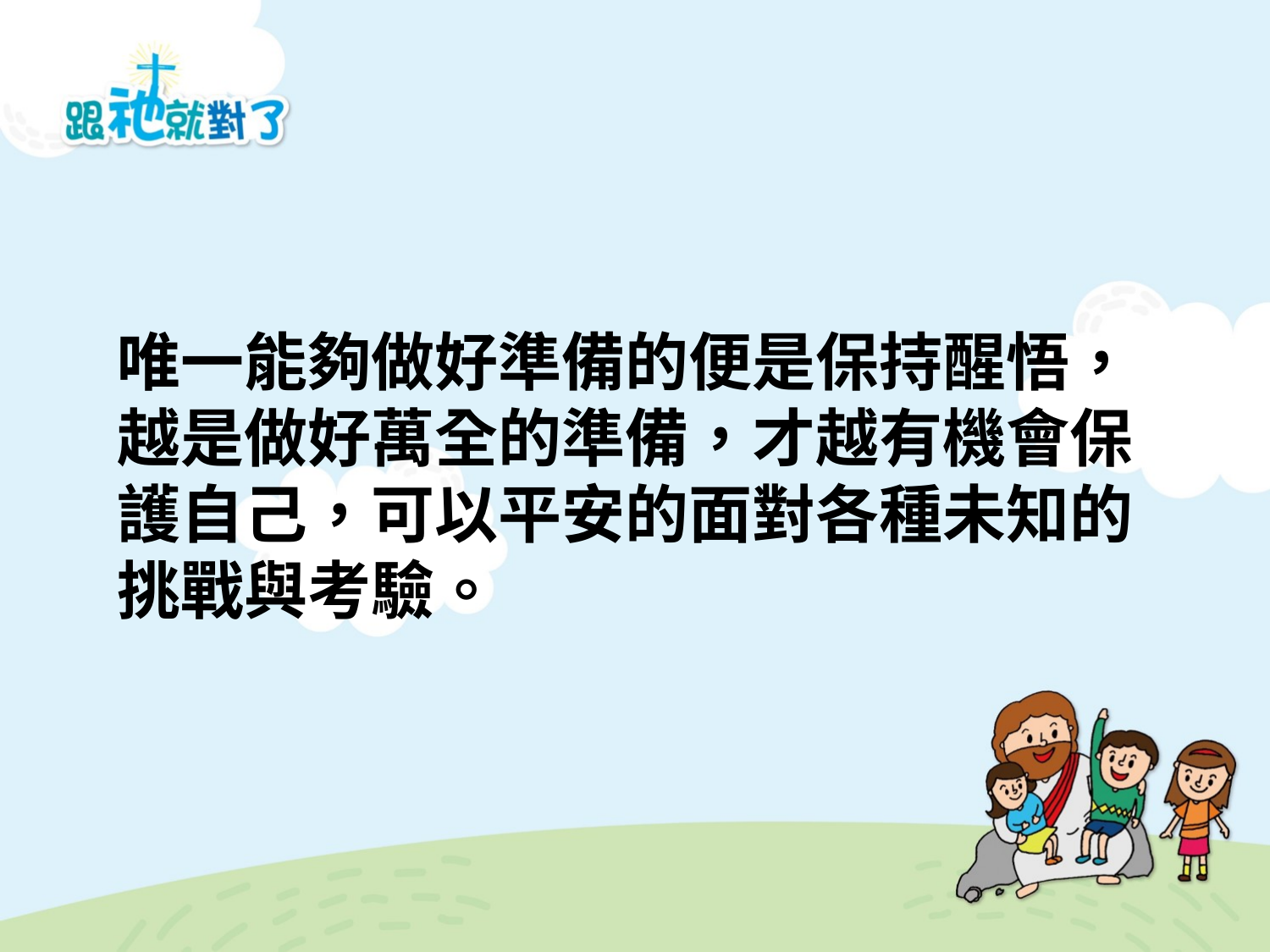

唯一能夠做好準備的便是保持醒悟，越是做好萬全的準備，才越有機會保護自己，可以平安的面對各種未知的挑戰與考驗。